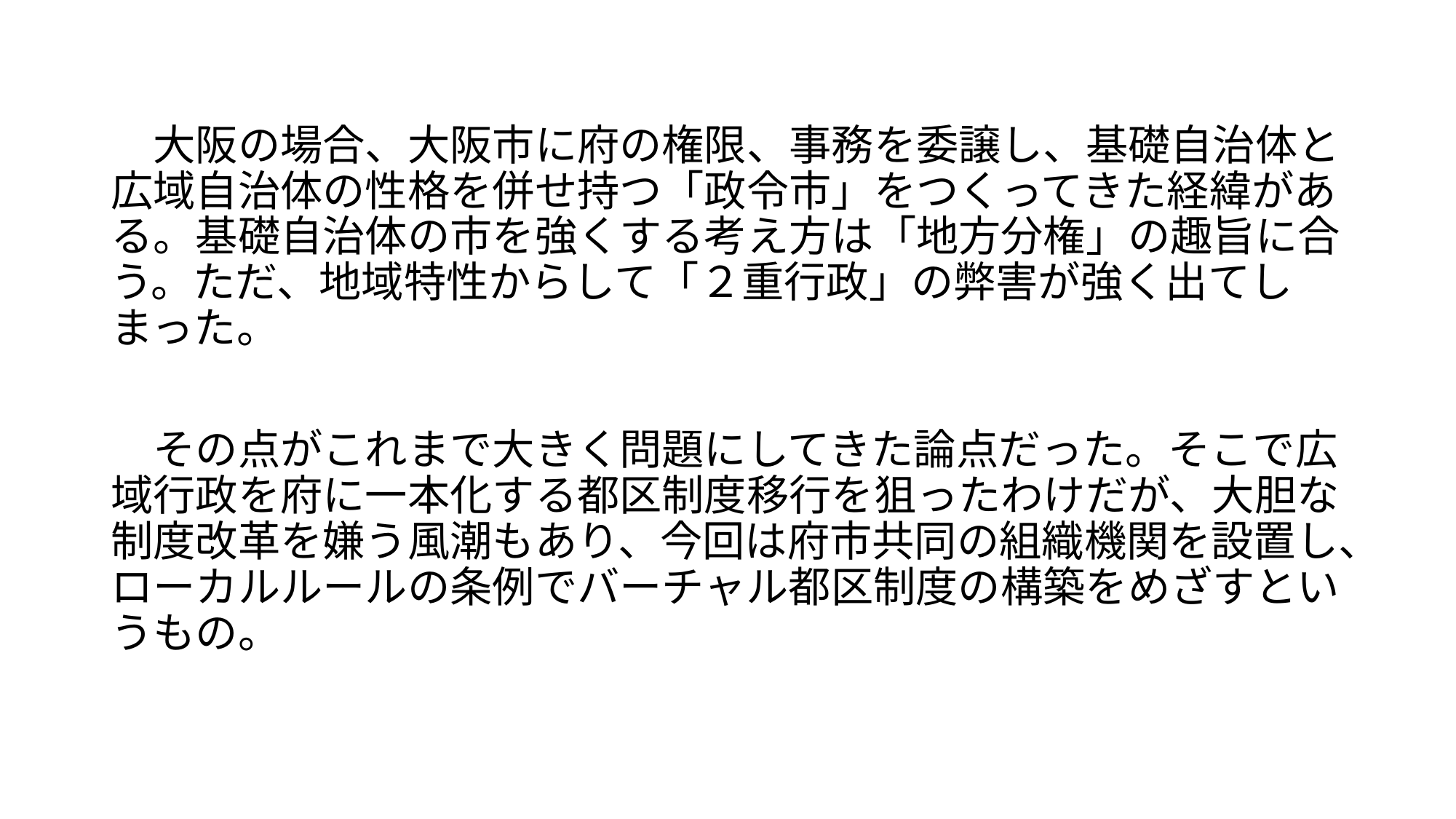

大阪の場合、大阪市に府の権限、事務を委譲し、基礎自治体と広域自治体の性格を併せ持つ「政令市」をつくってきた経緯がある。基礎自治体の市を強くする考え方は「地方分権」の趣旨に合う。ただ、地域特性からして「２重行政」の弊害が強く出てしまった。

　その点がこれまで大きく問題にしてきた論点だった。そこで広域行政を府に一本化する都区制度移行を狙ったわけだが、大胆な制度改革を嫌う風潮もあり、今回は府市共同の組織機関を設置し、ローカルルールの条例でバーチャル都区制度の構築をめざすというもの。